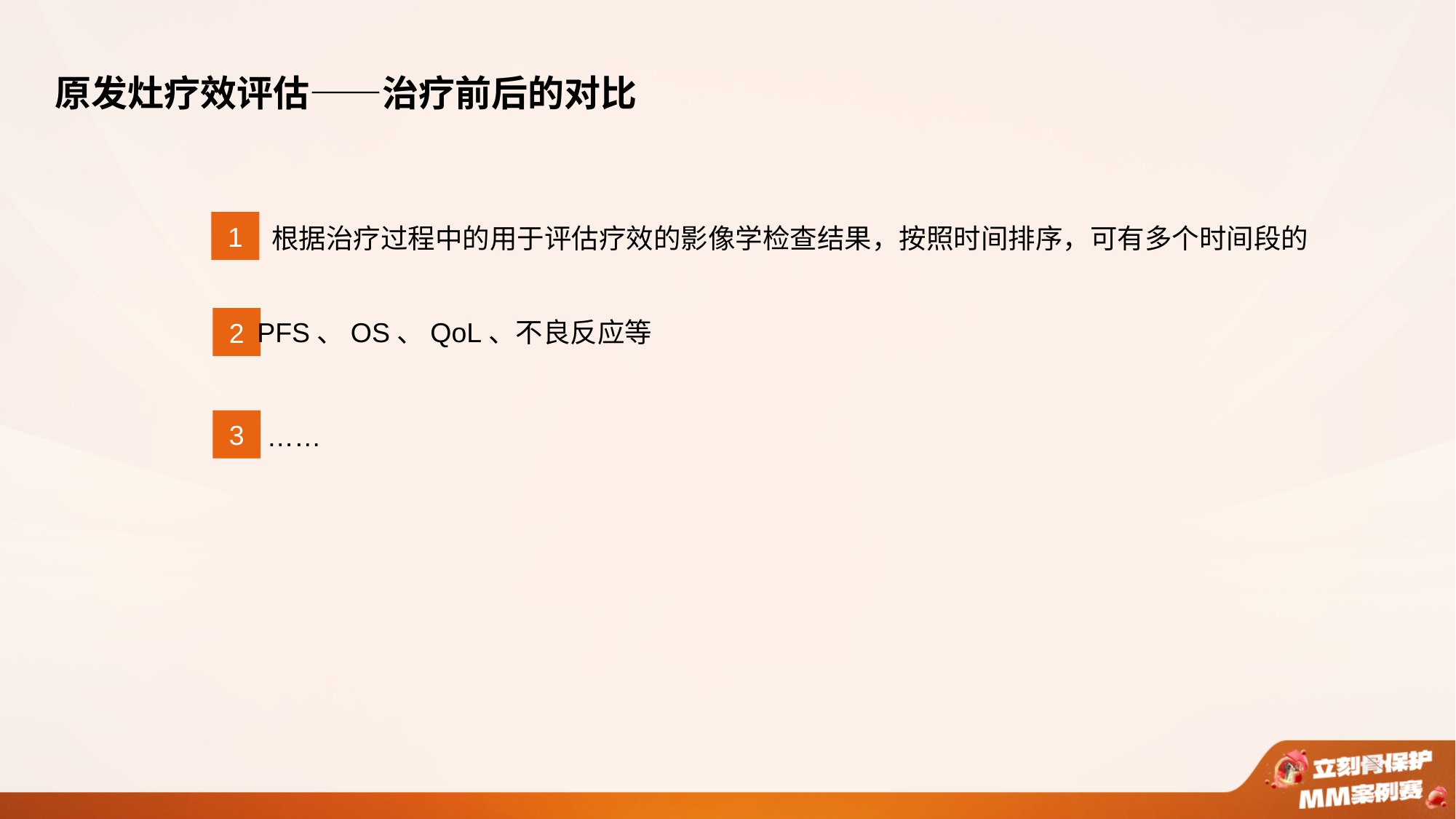

原发灶疗效评估——治疗前后的对比
1
根据治疗过程中的用于评估疗效的影像学检查结果，按照时间排序，可有多个时间段的
2
PFS、OS、QoL、不良反应等
3
……